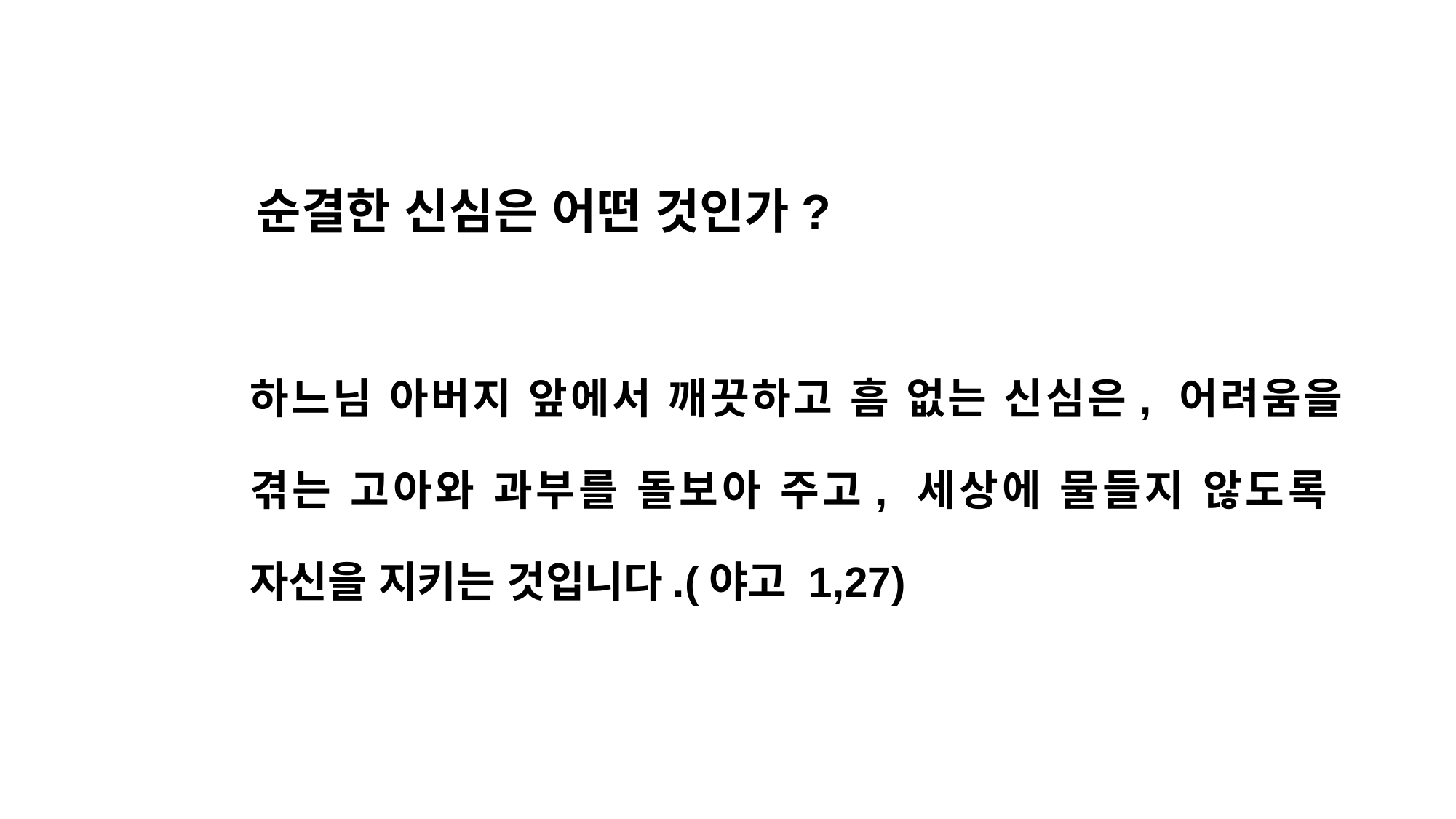

순결한 신심은 어떤 것인가?

하느님 아버지 앞에서 깨끗하고 흠 없는 신심은, 어려움을 겪는 고아와 과부를 돌보아 주고, 세상에 물들지 않도록  자신을 지키는 것입니다.(야고 1,27)